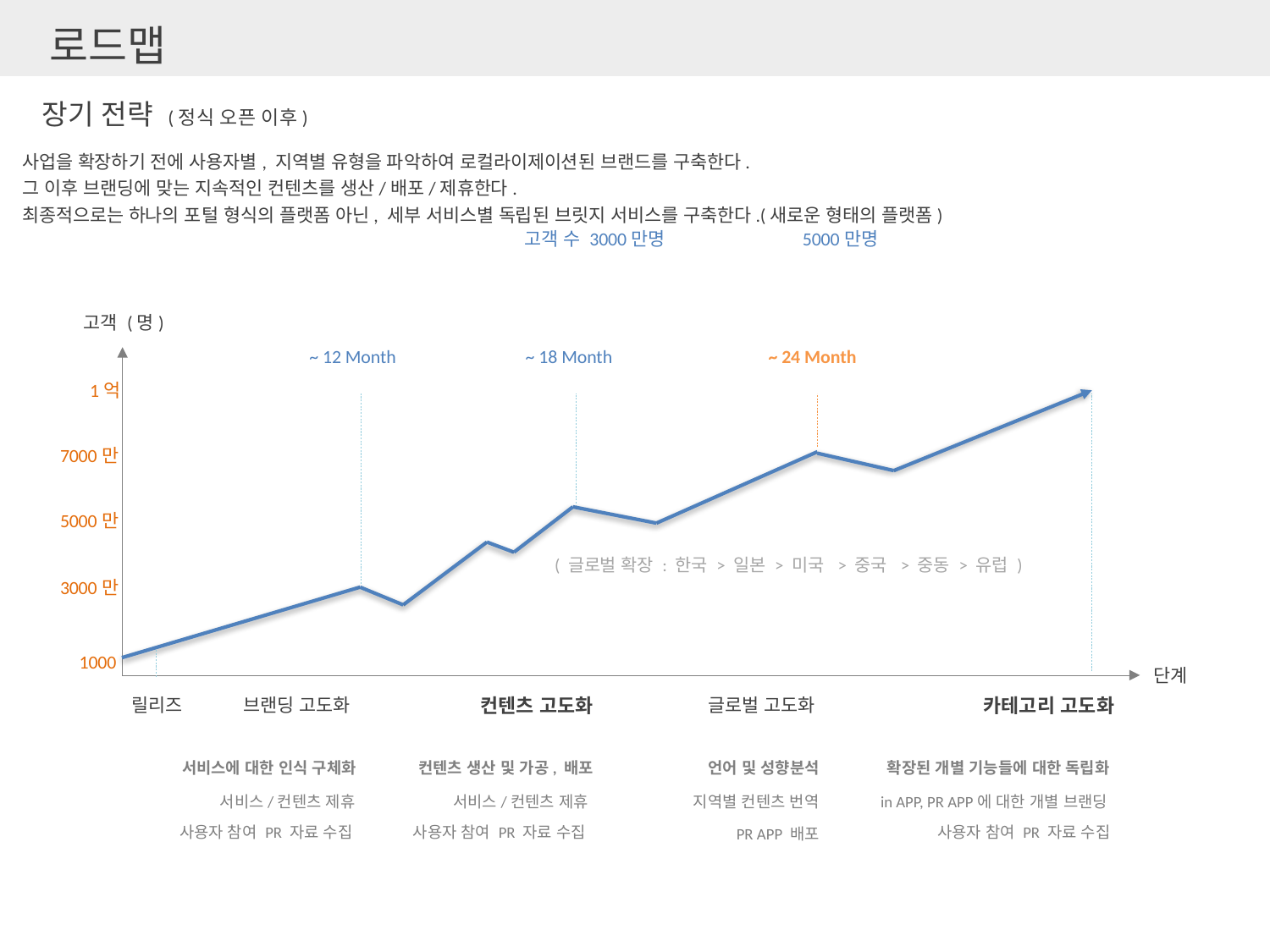

로드맵
장기 전략 (정식 오픈 이후)
사업을 확장하기 전에 사용자별, 지역별 유형을 파악하여 로컬라이제이션된 브랜드를 구축한다.
그 이후 브랜딩에 맞는 지속적인 컨텐츠를 생산/배포/제휴한다.
최종적으로는 하나의 포털 형식의 플랫폼 아닌, 세부 서비스별 독립된 브릿지 서비스를 구축한다.(새로운 형태의 플랫폼)
고객 수 3000만명
5000만명
고객 (명)
~ 12 Month
~ 18 Month
~ 24 Month
1억
7000만
5000만
( 글로벌 확장 : 한국 > 일본 > 미국  > 중국  > 중동 > 유럽 )
3000만
1000
단계
릴리즈
브랜딩 고도화
컨텐츠 고도화
글로벌 고도화
카테고리 고도화
서비스에 대한 인식 구체화
컨텐츠 생산 및 가공, 배포
언어 및 성향분석
확장된 개별 기능들에 대한 독립화
서비스/컨텐츠 제휴
서비스/컨텐츠 제휴
지역별 컨텐츠 번역
in APP, PR APP에 대한 개별 브랜딩
사용자 참여 PR 자료 수집
사용자 참여 PR 자료 수집
사용자 참여 PR 자료 수집
PR APP 배포